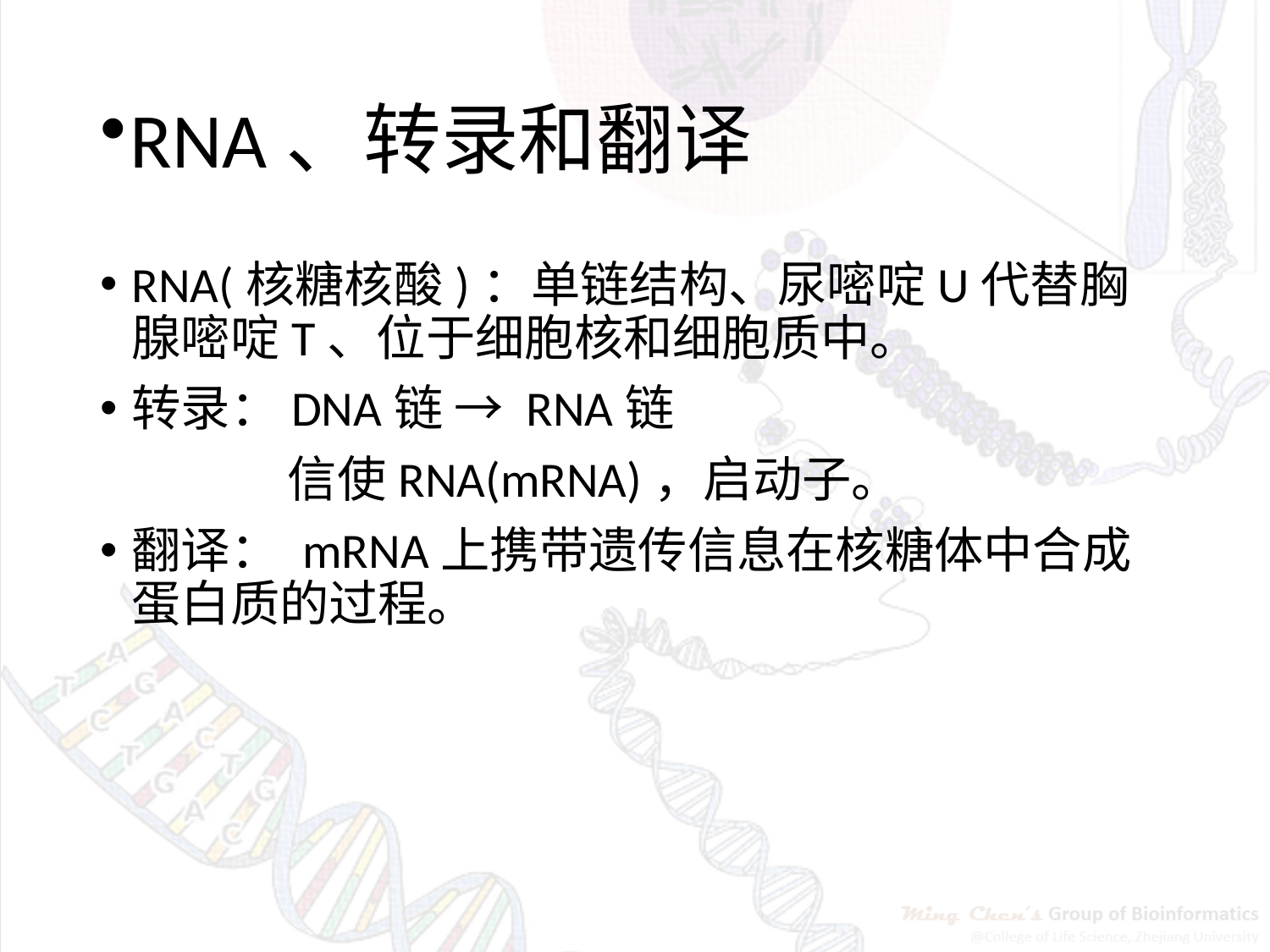

# RNA、转录和翻译
RNA(核糖核酸)：单链结构、尿嘧啶U代替胸腺嘧啶T、位于细胞核和细胞质中。
转录：DNA链 → RNA链
                信使RNA(mRNA)，启动子。
翻译： mRNA上携带遗传信息在核糖体中合成蛋白质的过程。